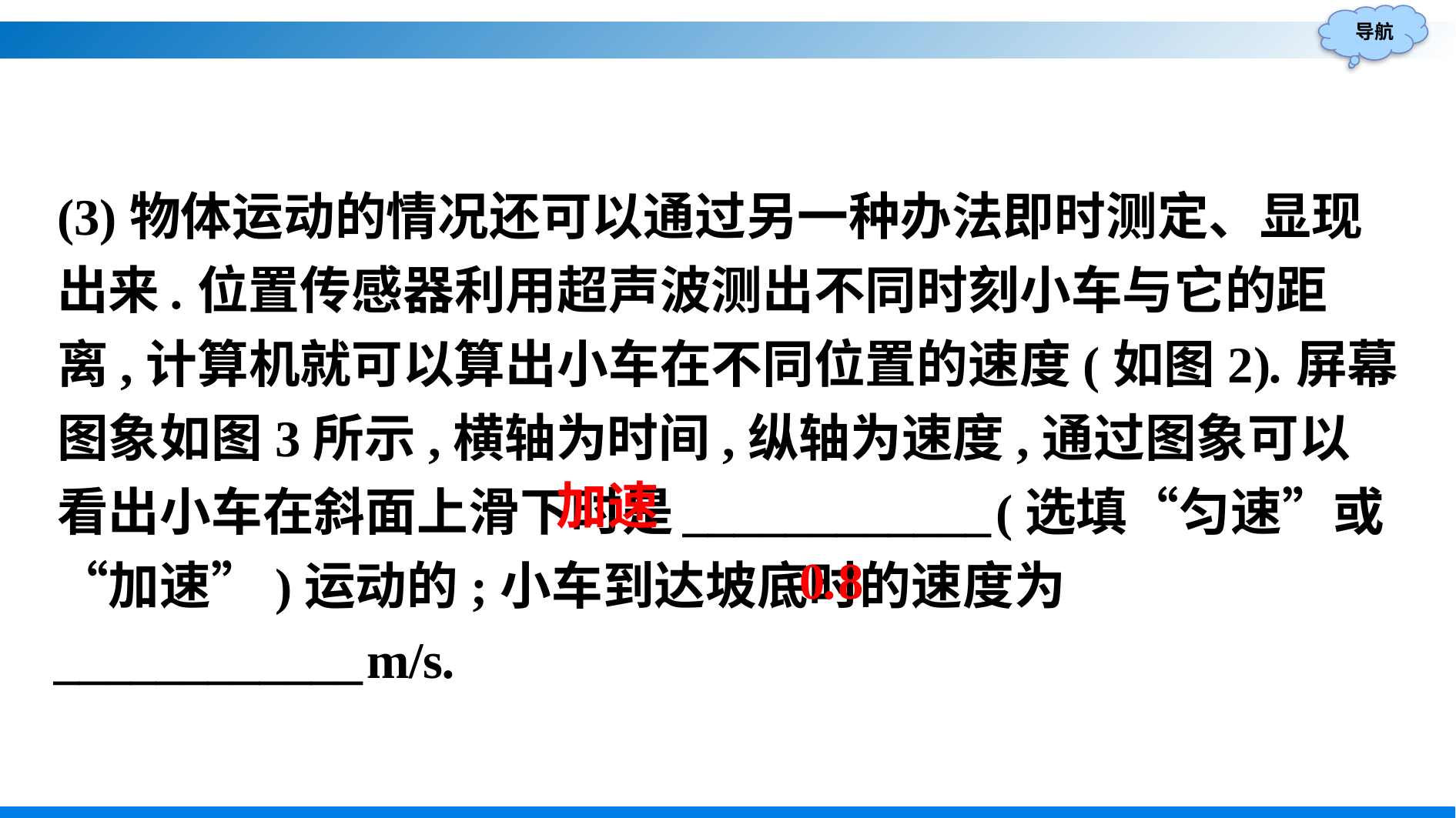

(3)物体运动的情况还可以通过另一种办法即时测定、显现出来.位置传感器利用超声波测出不同时刻小车与它的距离,计算机就可以算出小车在不同位置的速度(如图2).屏幕图象如图3所示,横轴为时间,纵轴为速度,通过图象可以看出小车在斜面上滑下时是____________(选填“匀速”或“加速”)运动的;小车到达坡底时的速度为____________m/s.
加速
0.8